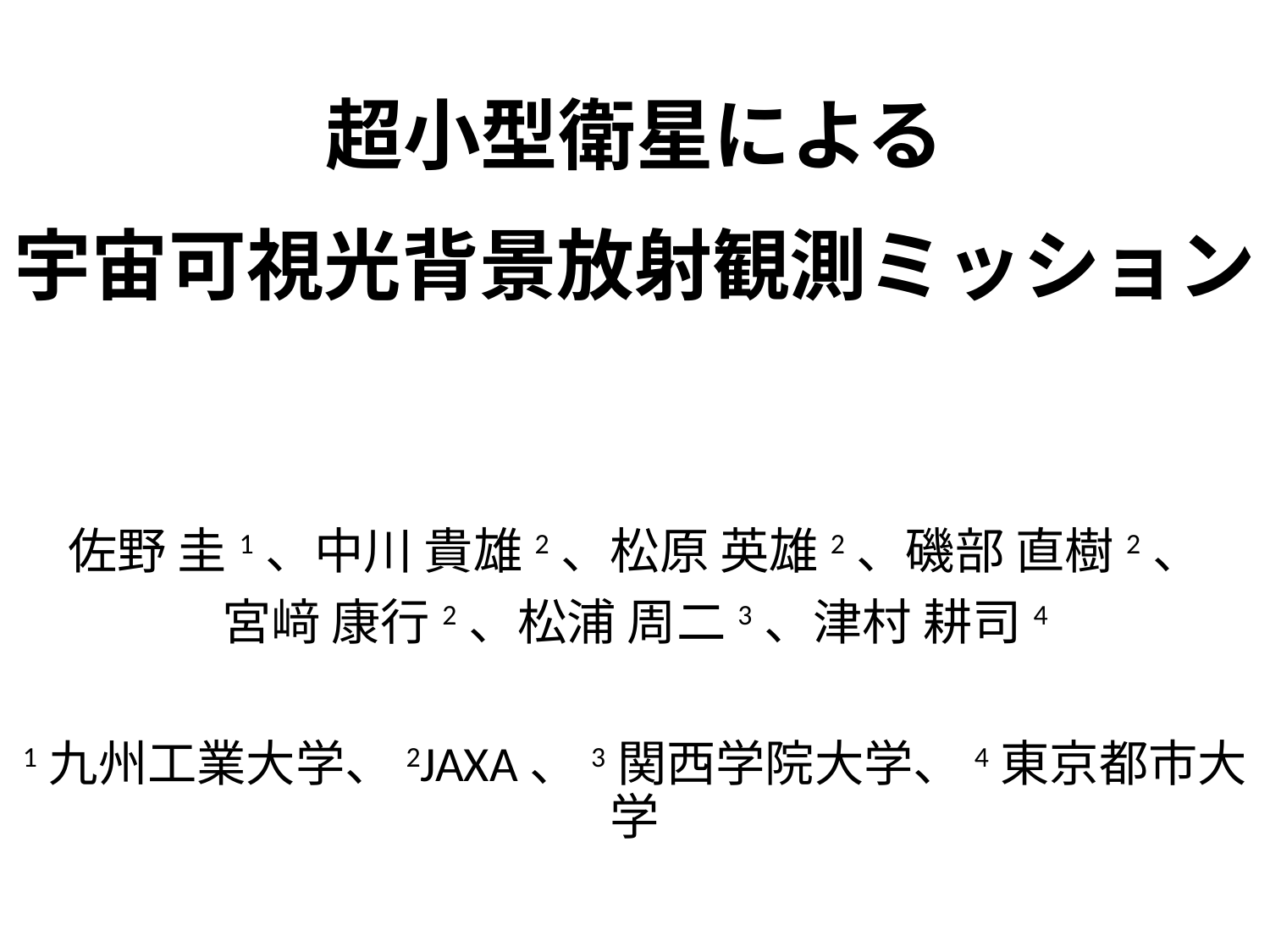

# 超小型衛星による 宇宙可視光背景放射観測ミッション
佐野 圭1、中川 貴雄2、松原 英雄2、磯部 直樹2、
宮﨑 康行2、松浦 周二3、津村 耕司4

1九州工業大学、2JAXA、3関西学院大学、4東京都市大学